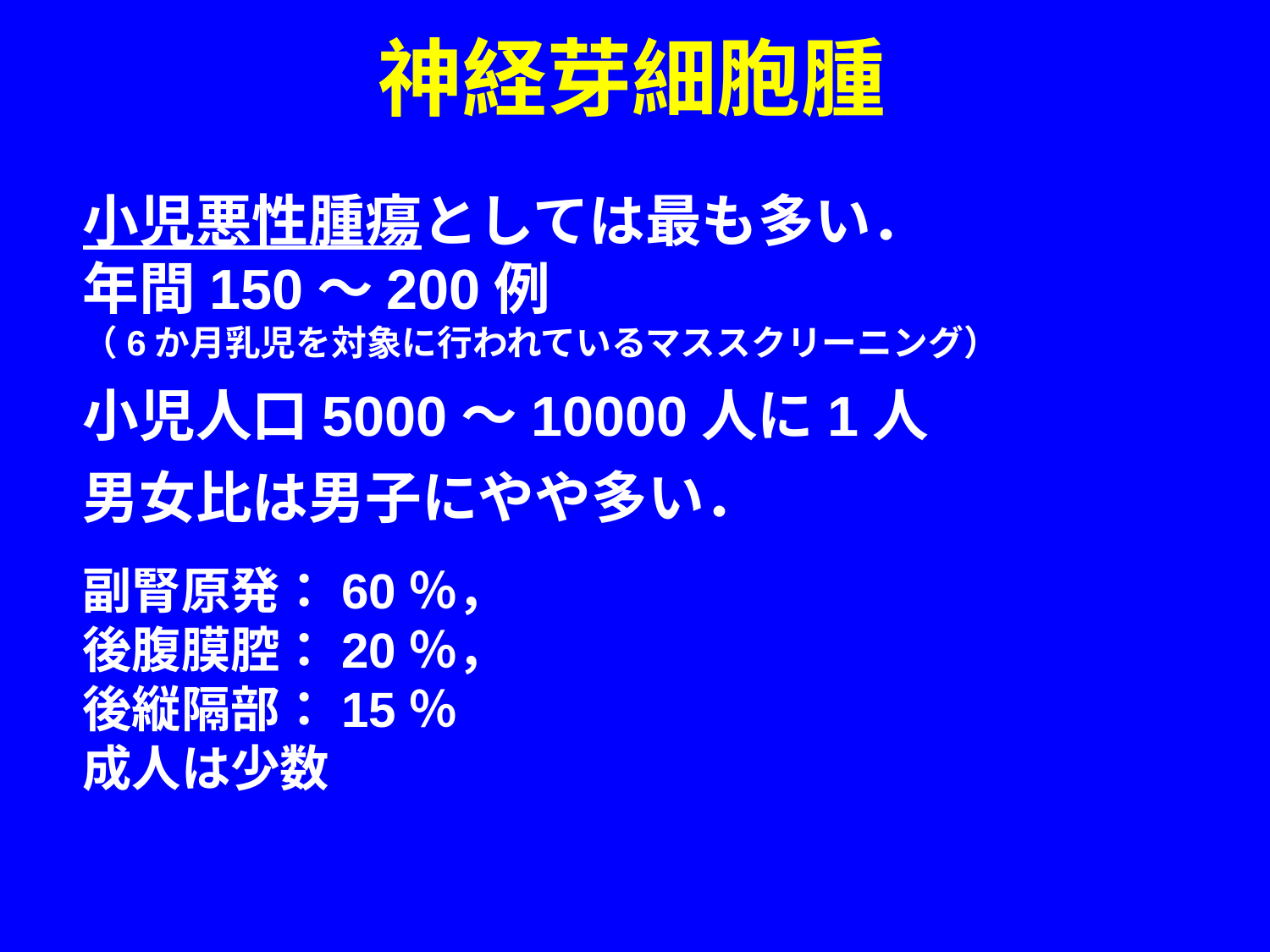

# 神経芽細胞腫
小児悪性腫瘍としては最も多い．
年間150～200例
（6か月乳児を対象に行われているマススクリーニング）

小児人口5000～10000人に1人

男女比は男子にやや多い．

副腎原発：60％，
後腹膜腔：20％，
後縦隔部：15％
成人は少数